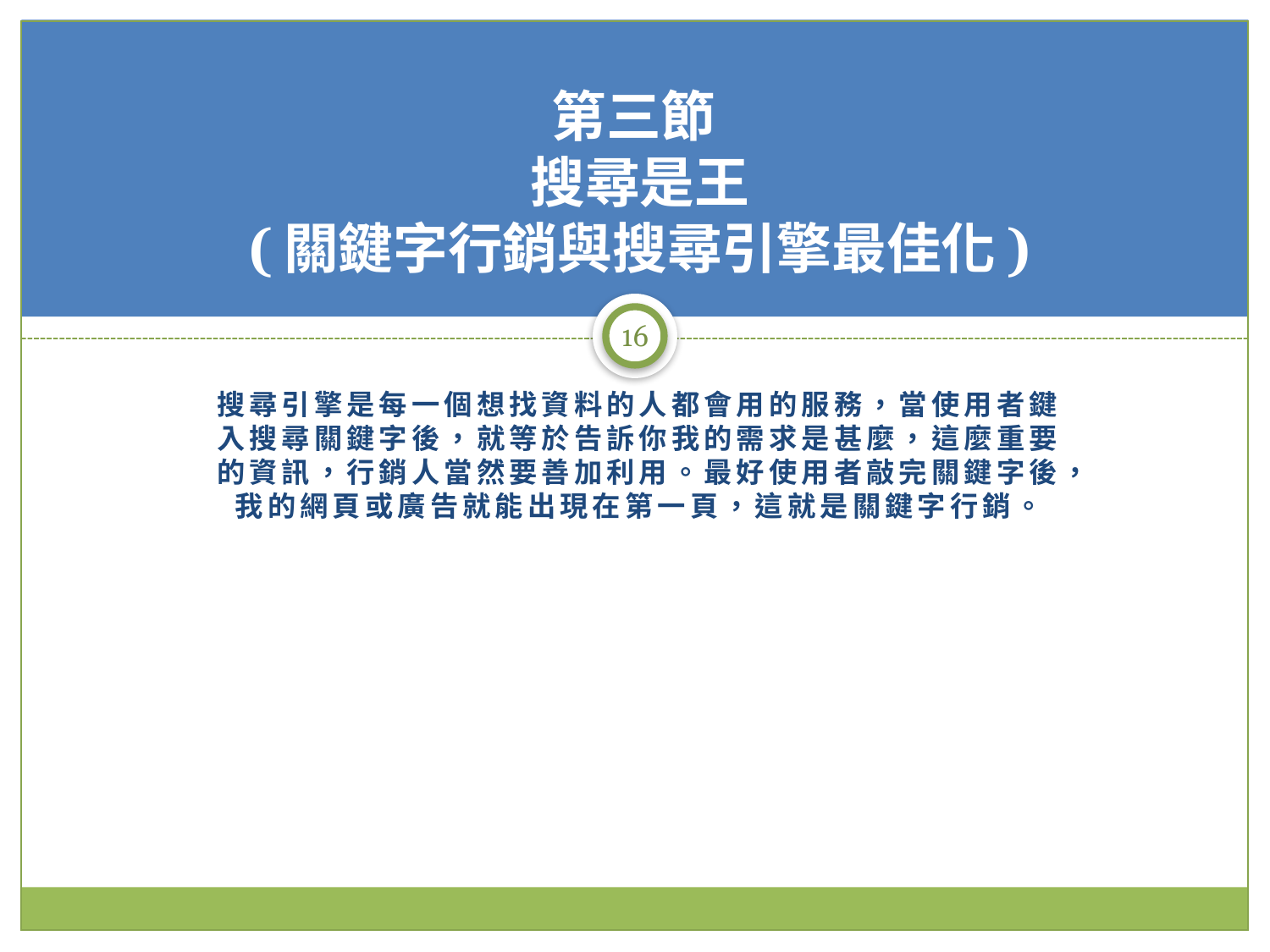

# 第三節 搜尋是王 (關鍵字行銷與搜尋引擎最佳化)
16
搜尋引擎是每一個想找資料的人都會用的服務，當使用者鍵入搜尋關鍵字後，就等於告訴你我的需求是甚麼，這麼重要的資訊，行銷人當然要善加利用。最好使用者敲完關鍵字後，我的網頁或廣告就能出現在第一頁，這就是關鍵字行銷。